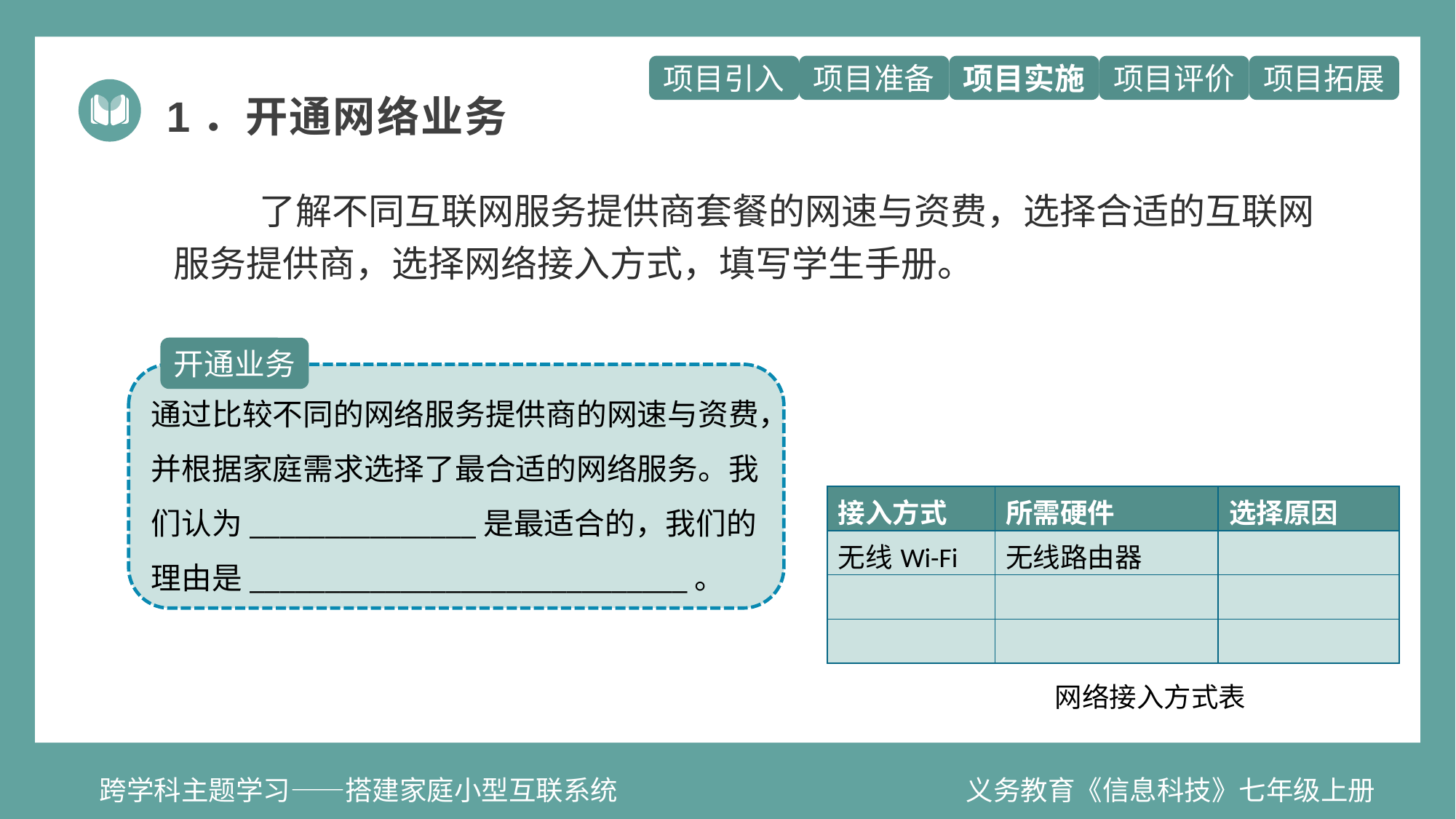

1．开通网络业务
了解不同互联网服务提供商套餐的网速与资费，选择合适的互联网服务提供商，选择网络接入方式，填写学生手册。
开通业务
通过比较不同的网络服务提供商的网速与资费，并根据家庭需求选择了最合适的网络服务。我们认为_______________是最适合的，我们的理由是_____________________________。
| 接入方式 | 所需硬件 | 选择原因 |
| --- | --- | --- |
| 无线Wi-Fi | 无线路由器 |  |
|  |  |  |
|  |  |  |
网络接入方式表